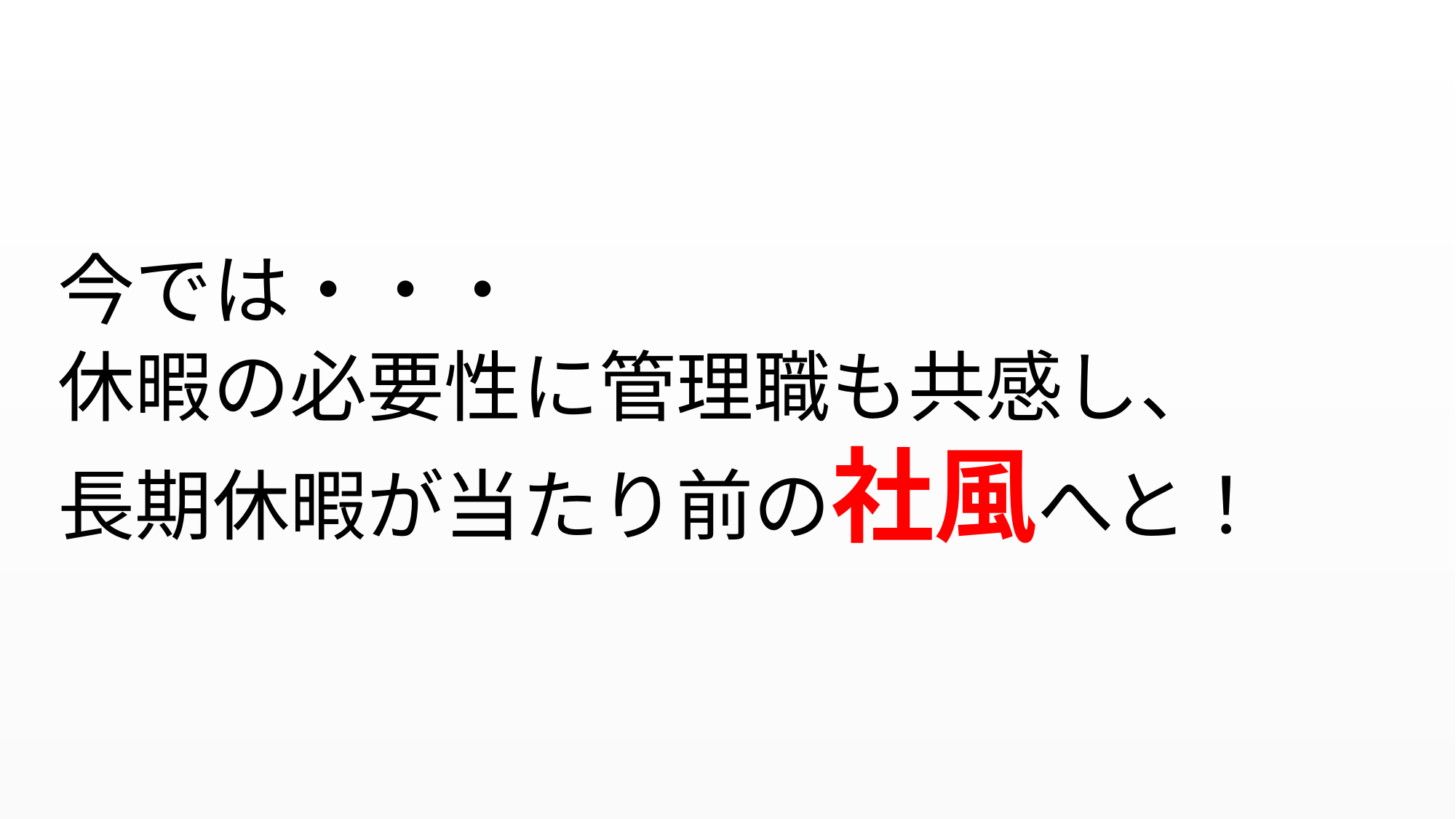

今では・・・
休暇の必要性に管理職も共感し、
長期休暇が当たり前の社風へと！